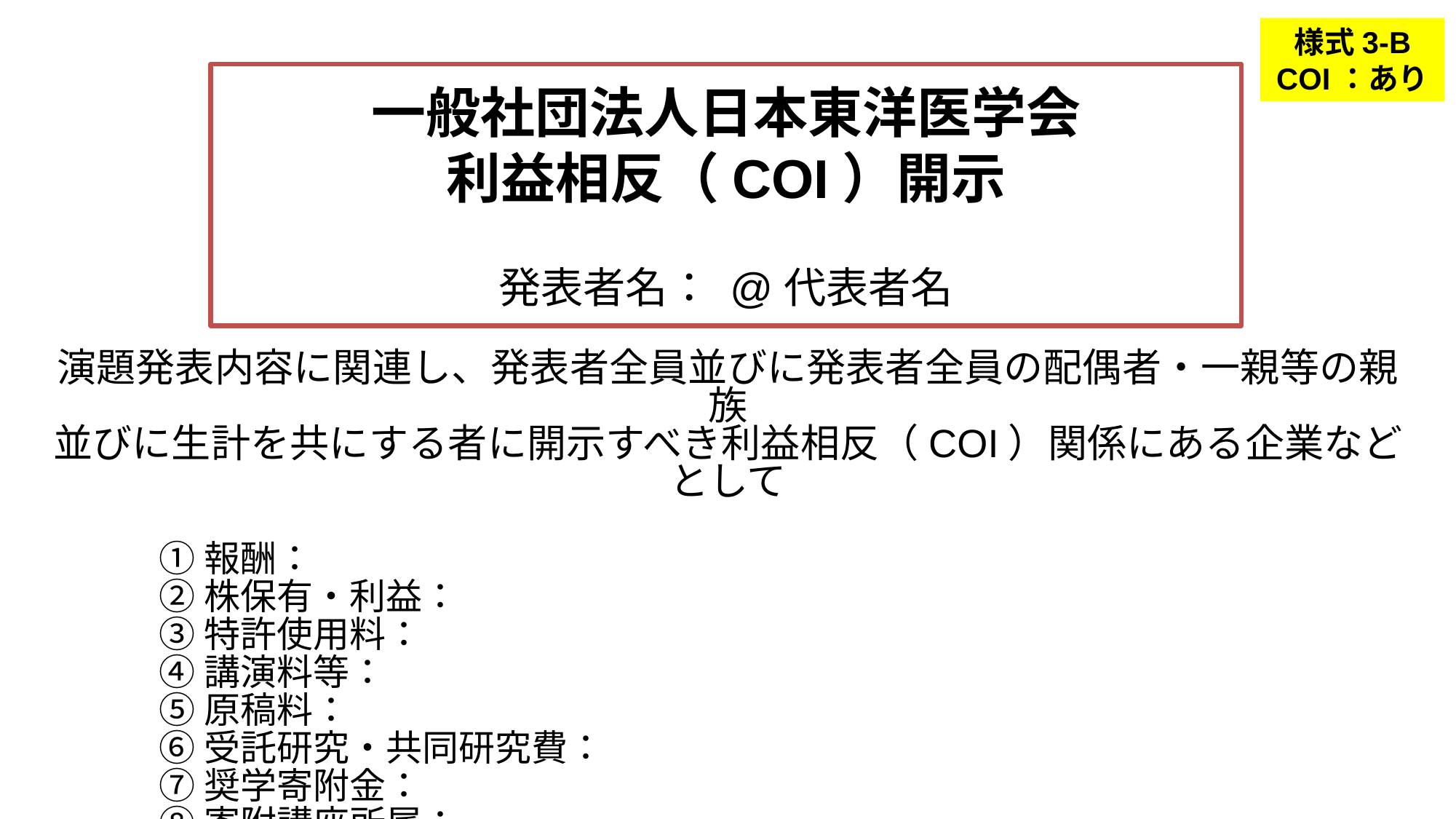

様式3-B
COI：あり
一般社団法人日本東洋医学会
利益相反（COI）開示

発表者名： @代表者名
演題発表内容に関連し、発表者全員並びに発表者全員の配偶者・一親等の親族
並びに生計を共にする者に開示すべき利益相反（COI）関係にある企業などとして

　　　① 報酬：
　　　② 株保有・利益：
　　　③ 特許使用料：
　　　④ 講演料等：
　　　⑤ 原稿料：
　　　⑥ 受託研究・共同研究費：
　　　⑦ 奨学寄附金：
　　　⑧ 寄附講座所属：
　　　⑨ 旅費、贈答品などの受領：